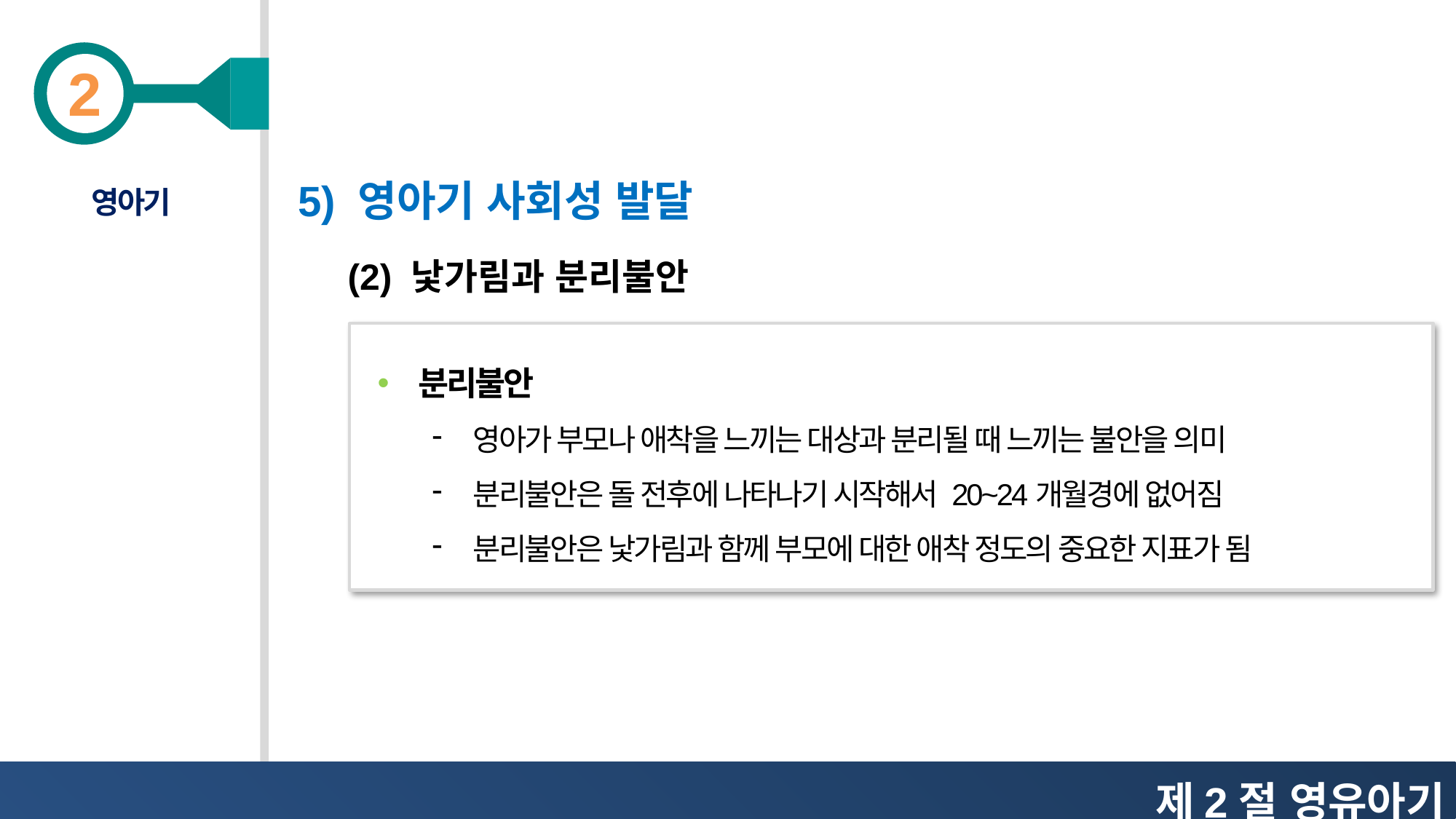

영아기
5) 영아기 사회성 발달
(2) 낯가림과 분리불안

분리불안
영아가 부모나 애착을 느끼는 대상과 분리될 때 느끼는 불안을 의미
분리불안은 돌 전후에 나타나기 시작해서 20~24개월경에 없어짐
분리불안은 낯가림과 함께 부모에 대한 애착 정도의 중요한 지표가 됨
제2절 영유아기